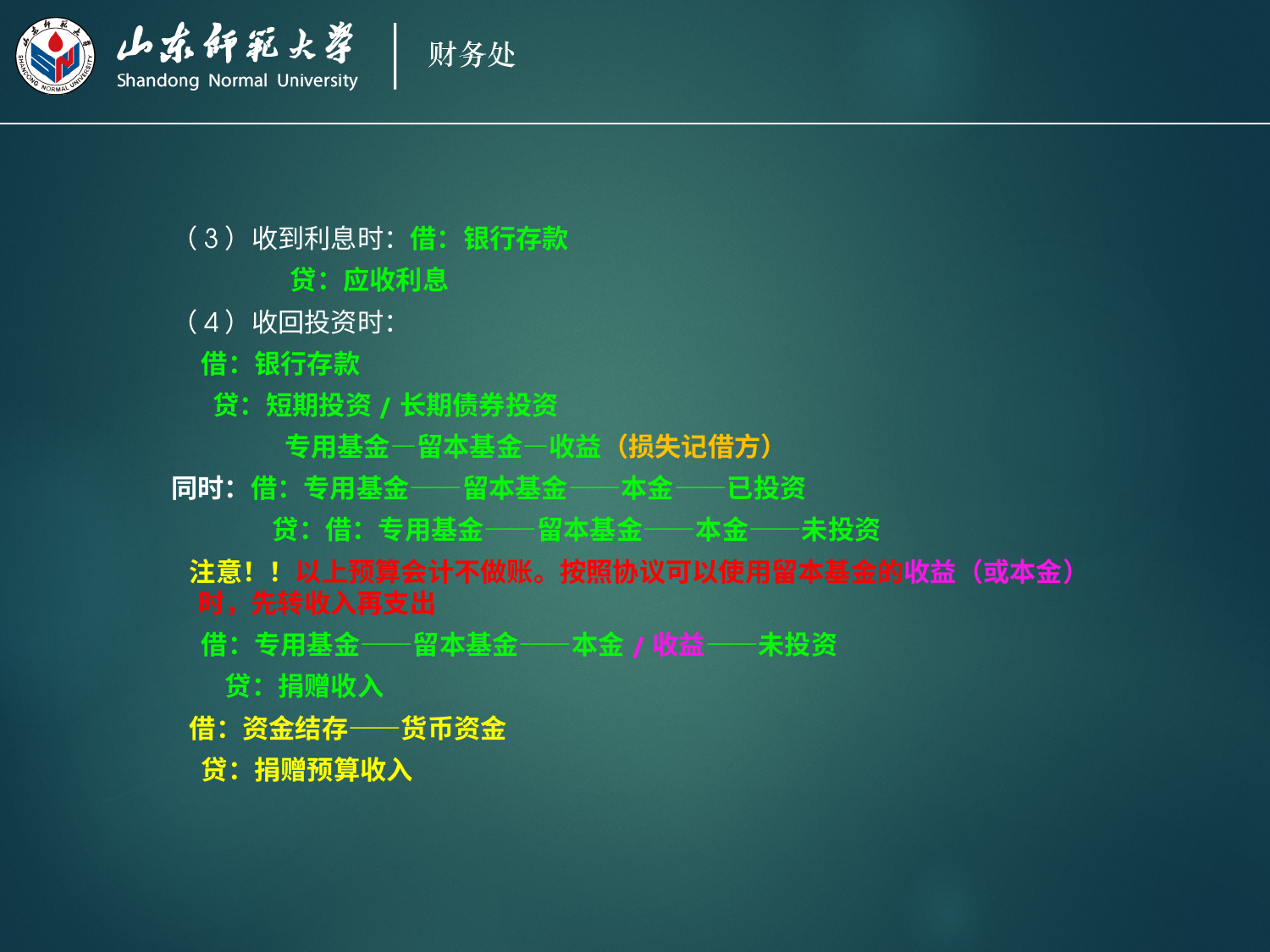

（3）收到利息时：借：银行存款
                   贷：应收利息
（4）收回投资时：
    借：银行存款
      贷：短期投资/长期债券投资
                  专用基金—留本基金—收益（损失记借方）
同时：借：专用基金——留本基金——本金——已投资
                贷：借：专用基金——留本基金——本金——未投资
  注意！！以上预算会计不做账。按照协议可以使用留本基金的收益（或本金）时，先转收入再支出
    借：专用基金——留本基金——本金/收益——未投资
        贷：捐赠收入
  借：资金结存——货币资金
    贷：捐赠预算收入